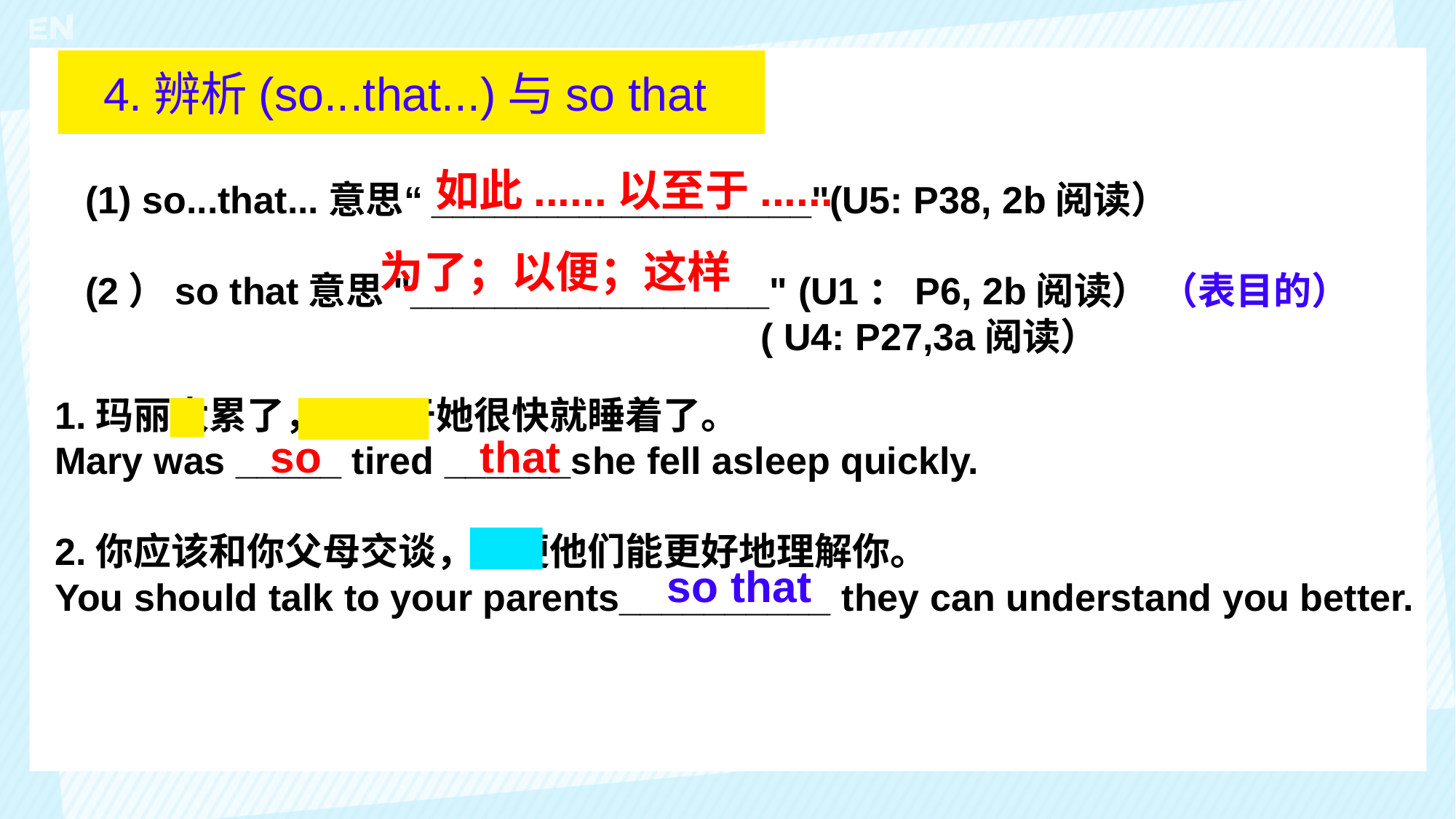

4.辨析(so...that...)与so that
如此......以至于......
(1) so...that...意思“__________________"(U5: P38, 2b阅读）

(2）so that意思"_________________" (U1：P6, 2b阅读） （表目的）
                                                                ( U4: P27,3a阅读）
为了；以便；这样
1.玛丽太累了，以至于她很快就睡着了。
Mary was _____ tired ______she fell asleep quickly.

2.你应该和你父母交谈，以便他们能更好地理解你。
You should talk to your parents__________ they can understand you better.

so             that

so that